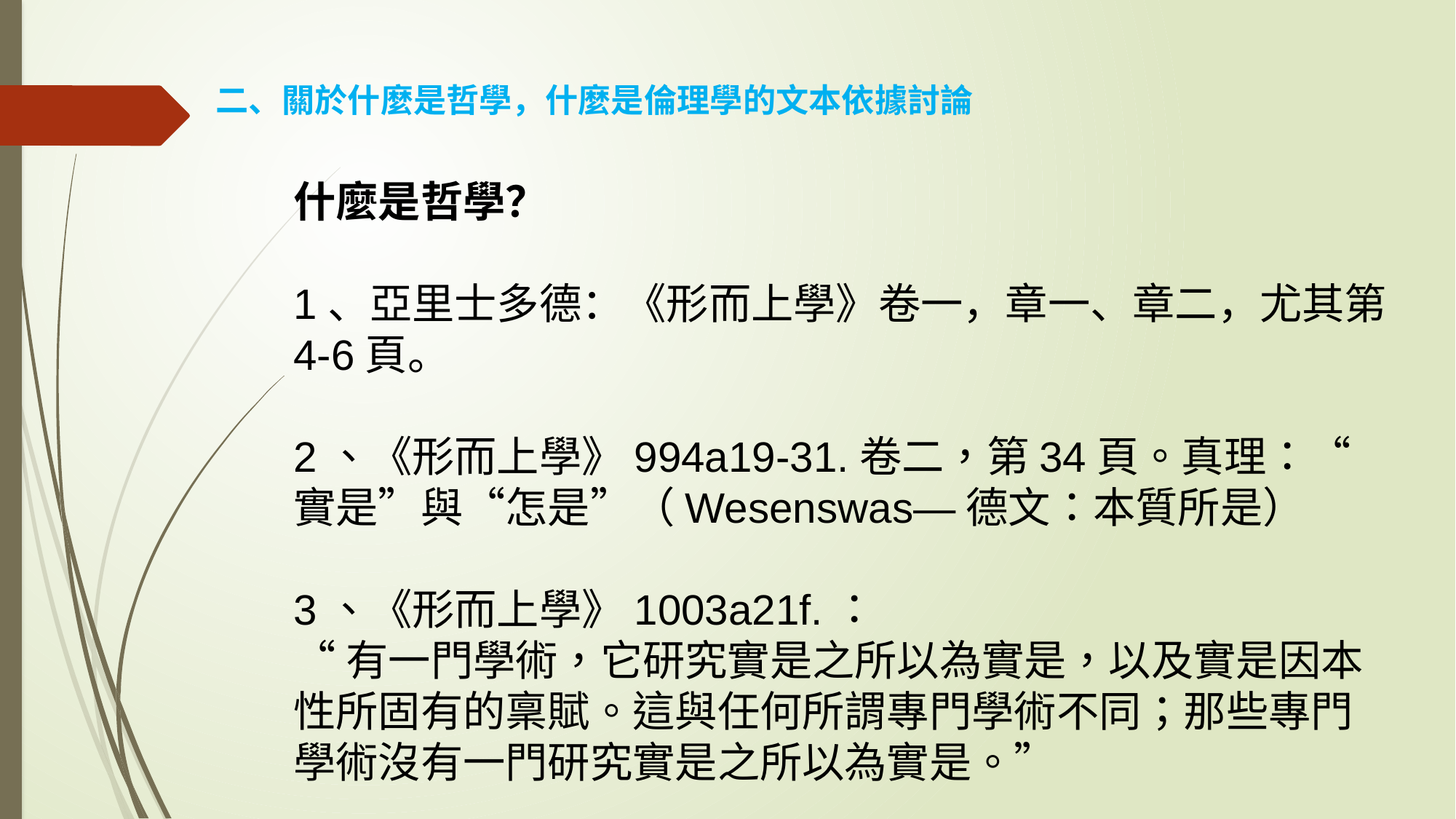

# 二、關於什麼是哲學，什麼是倫理學的文本依據討論
什麼是哲學？

1、亞里士多德：《形而上學》卷一，章一、章二，尤其第4-6頁。

2、《形而上學》994a19-31.卷二，第34頁。真理：“實是”與“怎是”（Wesenswas—德文：本質所是）

3、《形而上學》1003a21f.：
“有一門學術，它研究實是之所以為實是，以及實是因本性所固有的稟賦。這與任何所謂專門學術不同；那些專門學術沒有一門研究實是之所以為實是。”